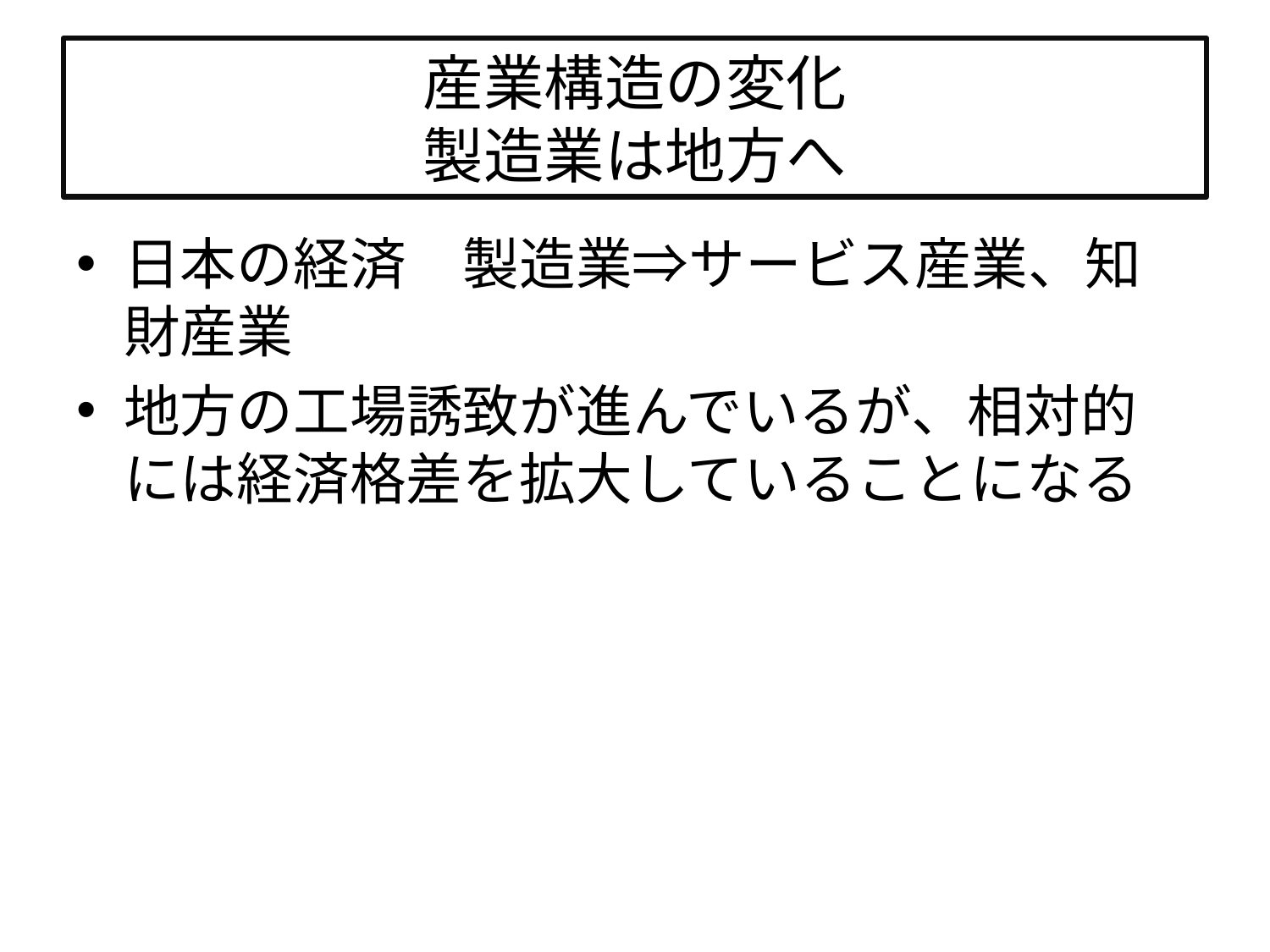

# 産業構造の変化 製造業は地方へ
日本の経済　製造業⇒サービス産業、知財産業
地方の工場誘致が進んでいるが、相対的には経済格差を拡大していることになる